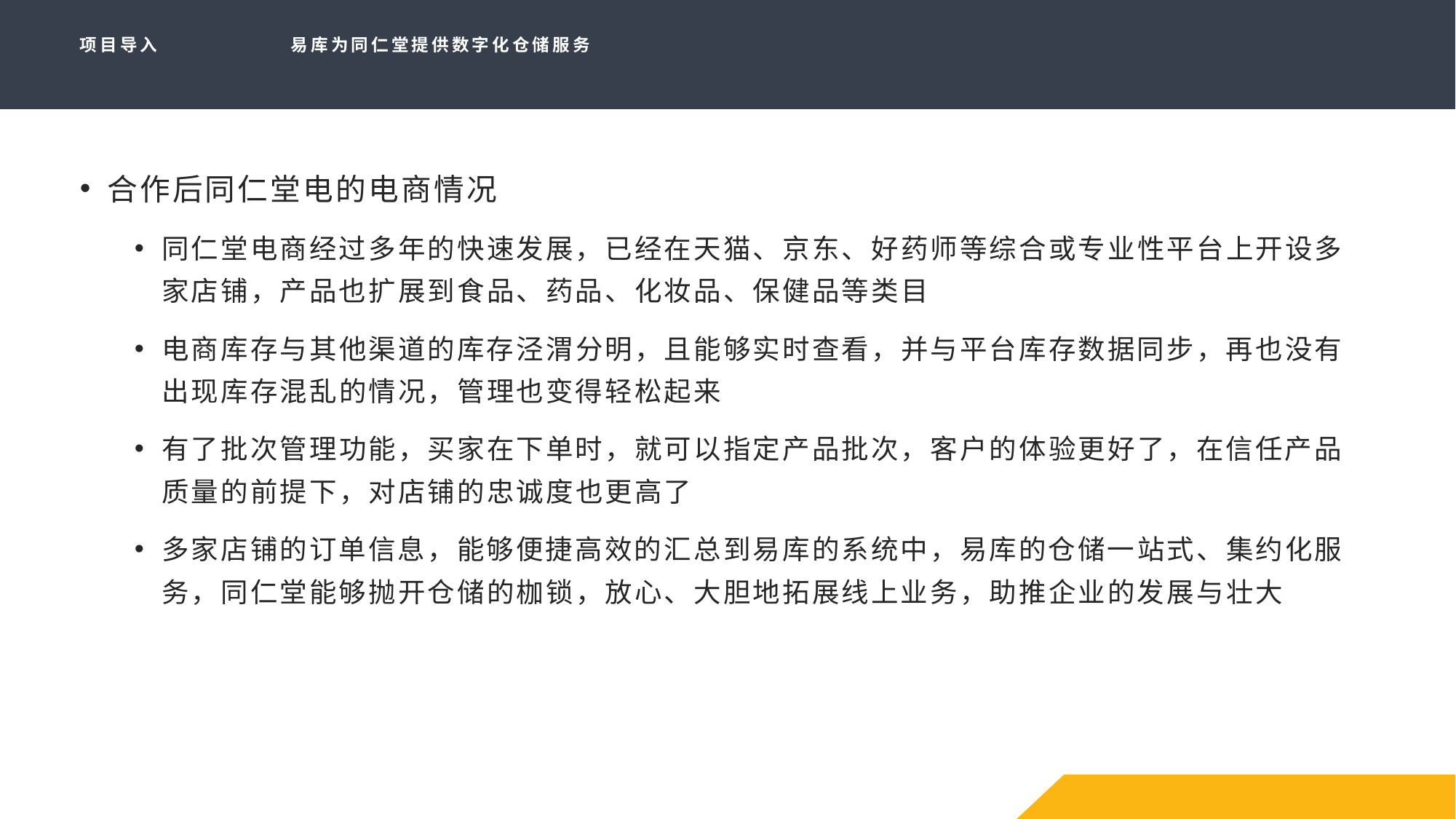

# 项目导入                   易库为同仁堂提供数字化仓储服务
合作后同仁堂电的电商情况
同仁堂电商经过多年的快速发展，已经在天猫、京东、好药师等综合或专业性平台上开设多家店铺，产品也扩展到食品、药品、化妆品、保健品等类目
电商库存与其他渠道的库存泾渭分明，且能够实时查看，并与平台库存数据同步，再也没有出现库存混乱的情况，管理也变得轻松起来
有了批次管理功能，买家在下单时，就可以指定产品批次，客户的体验更好了，在信任产品质量的前提下，对店铺的忠诚度也更高了
多家店铺的订单信息，能够便捷高效的汇总到易库的系统中，易库的仓储一站式、集约化服务，同仁堂能够抛开仓储的枷锁，放心、大胆地拓展线上业务，助推企业的发展与壮大